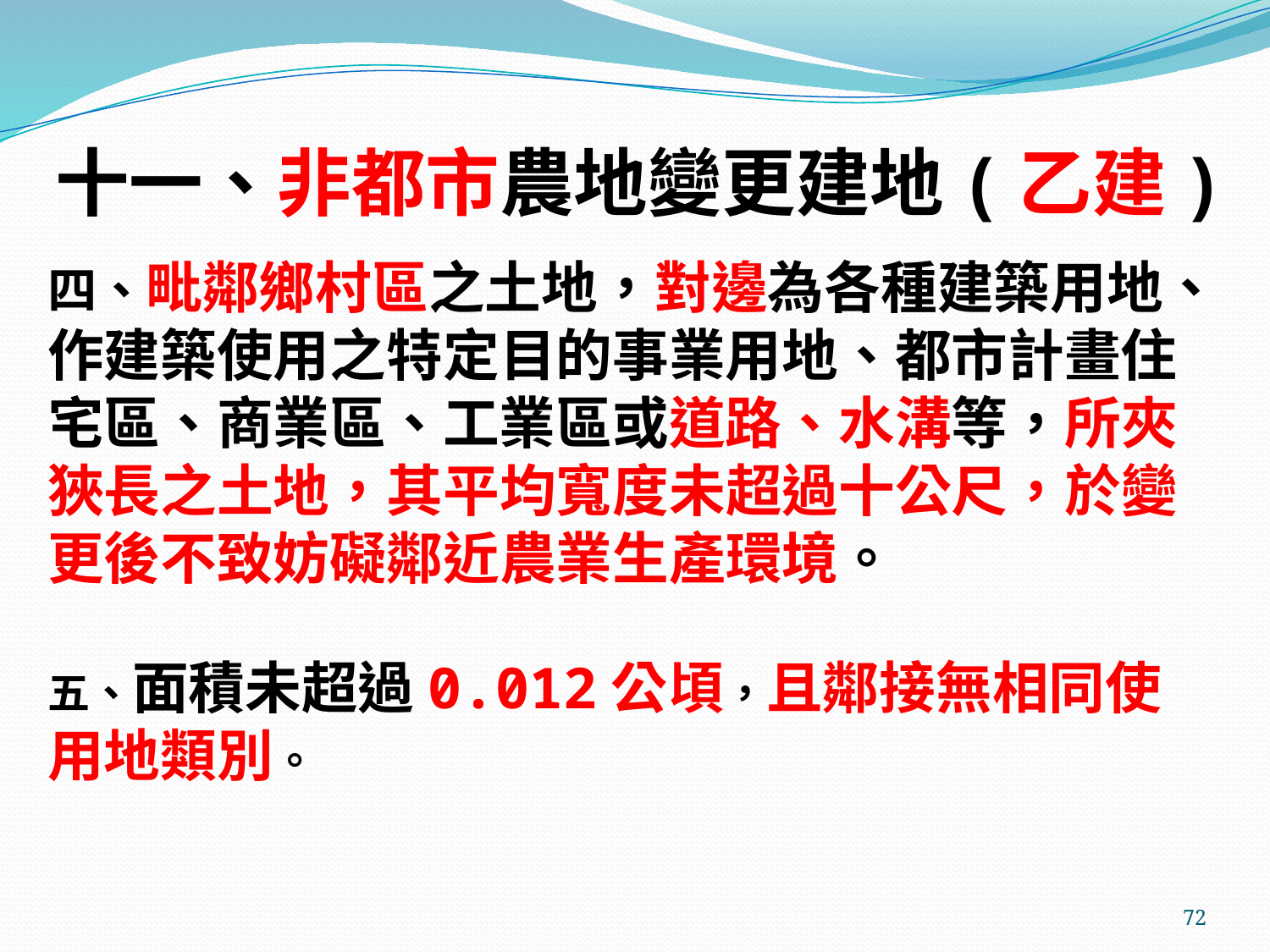

# 十一、非都市農地變更建地(乙建)
四、毗鄰鄉村區之土地，對邊為各種建築用地、作建築使用之特定目的事業用地、都市計畫住宅區、商業區、工業區或道路、水溝等，所夾狹長之土地，其平均寬度未超過十公尺，於變更後不致妨礙鄰近農業生產環境。
五、面積未超過0.012公頃，且鄰接無相同使用地類別。
72